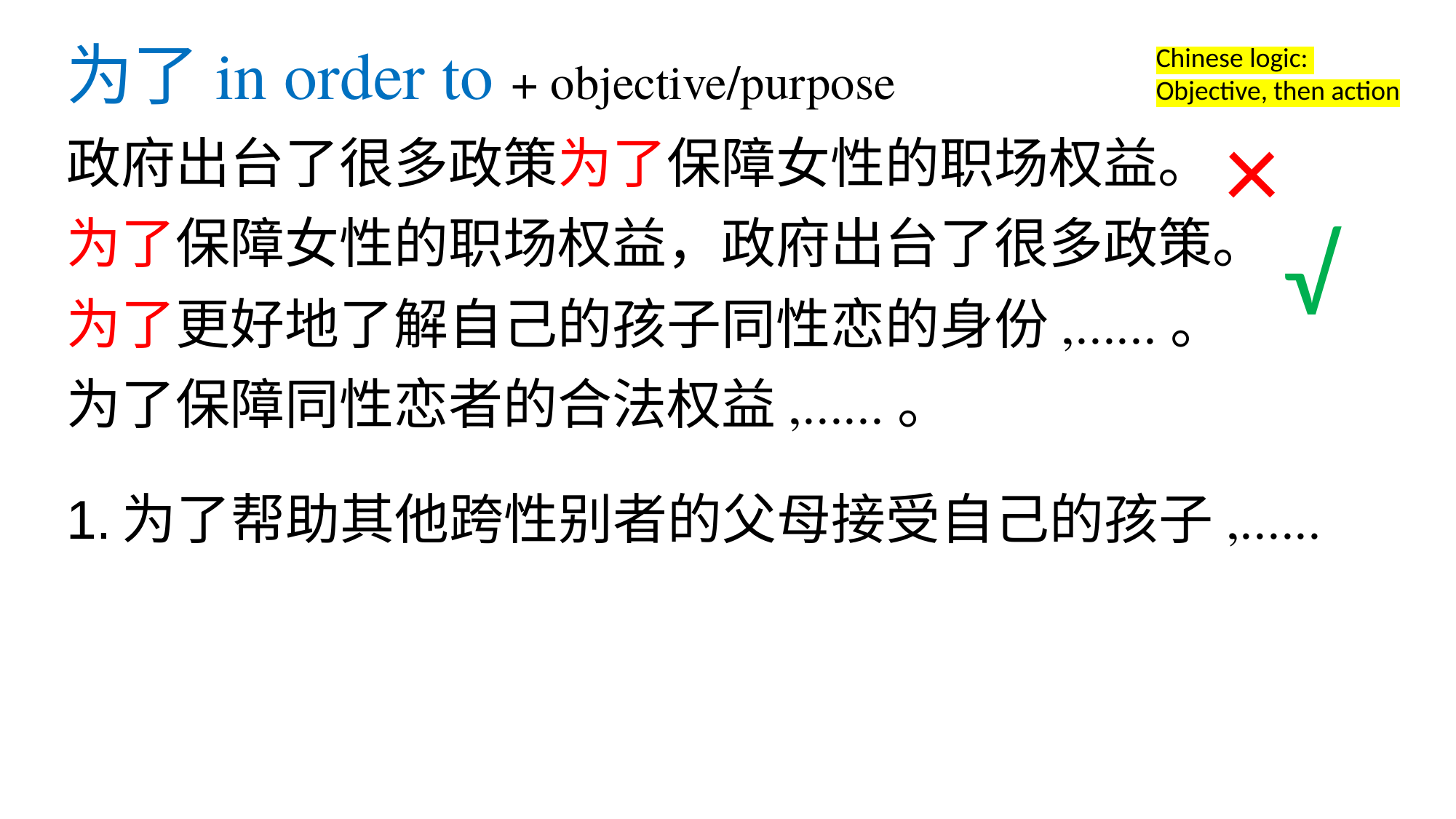

# 为了in order to + objective/purpose
Chinese logic:
Objective, then action
×
政府出台了很多政策为了保障女性的职场权益。
为了保障女性的职场权益，政府出台了很多政策。
为了更好地了解自己的孩子同性恋的身份,......。
为了保障同性恋者的合法权益,......。
为了帮助其他跨性别者的父母接受自己的孩子,......
√